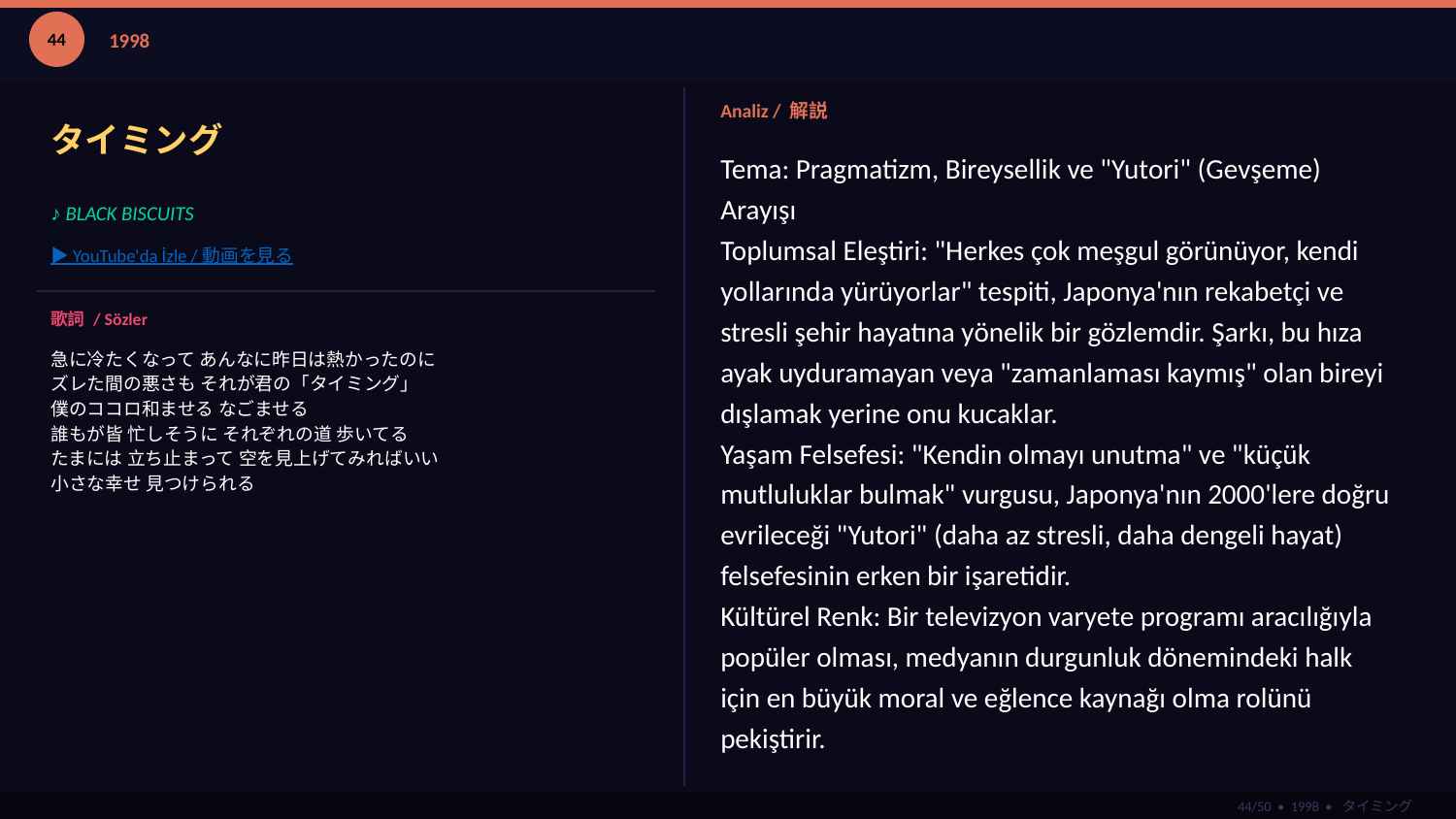

44
1998
タイミング

Analiz / 解説
Tema: Pragmatizm, Bireysellik ve "Yutori" (Gevşeme) Arayışı
Toplumsal Eleştiri: "Herkes çok meşgul görünüyor, kendi yollarında yürüyorlar" tespiti, Japonya'nın rekabetçi ve stresli şehir hayatına yönelik bir gözlemdir. Şarkı, bu hıza ayak uyduramayan veya "zamanlaması kaymış" olan bireyi dışlamak yerine onu kucaklar.
Yaşam Felsefesi: "Kendin olmayı unutma" ve "küçük mutluluklar bulmak" vurgusu, Japonya'nın 2000'lere doğru evrileceği "Yutori" (daha az stresli, daha dengeli hayat) felsefesinin erken bir işaretidir.
Kültürel Renk: Bir televizyon varyete programı aracılığıyla popüler olması, medyanın durgunluk dönemindeki halk için en büyük moral ve eğlence kaynağı olma rolünü pekiştirir.
♪ BLACK BISCUITS
▶ YouTube'da İzle / 動画を見る

歌詞 / Sözler
急に冷たくなって あんなに昨日は熱かったのに
ズレた間の悪さも それが君の「タイミング」
僕のココロ和ませる なごませる
誰もが皆 忙しそうに それぞれの道 歩いてる
たまには 立ち止まって 空を見上げてみればいい
小さな幸せ 見つけられる

44/50  •  1998  •  タイミング